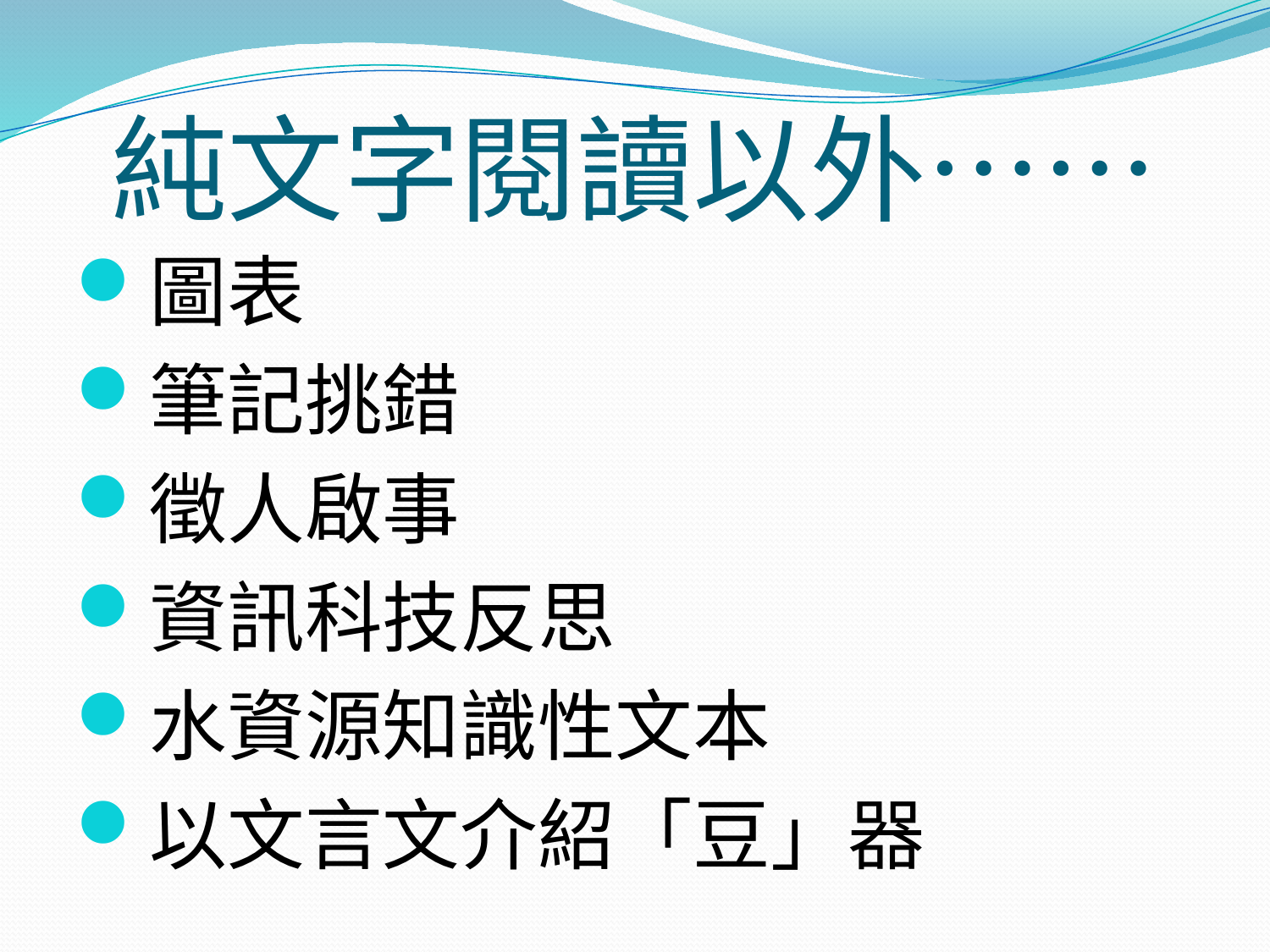

# 純文字閱讀以外……
圖表
筆記挑錯
徵人啟事
資訊科技反思
水資源知識性文本
以文言文介紹「豆」器